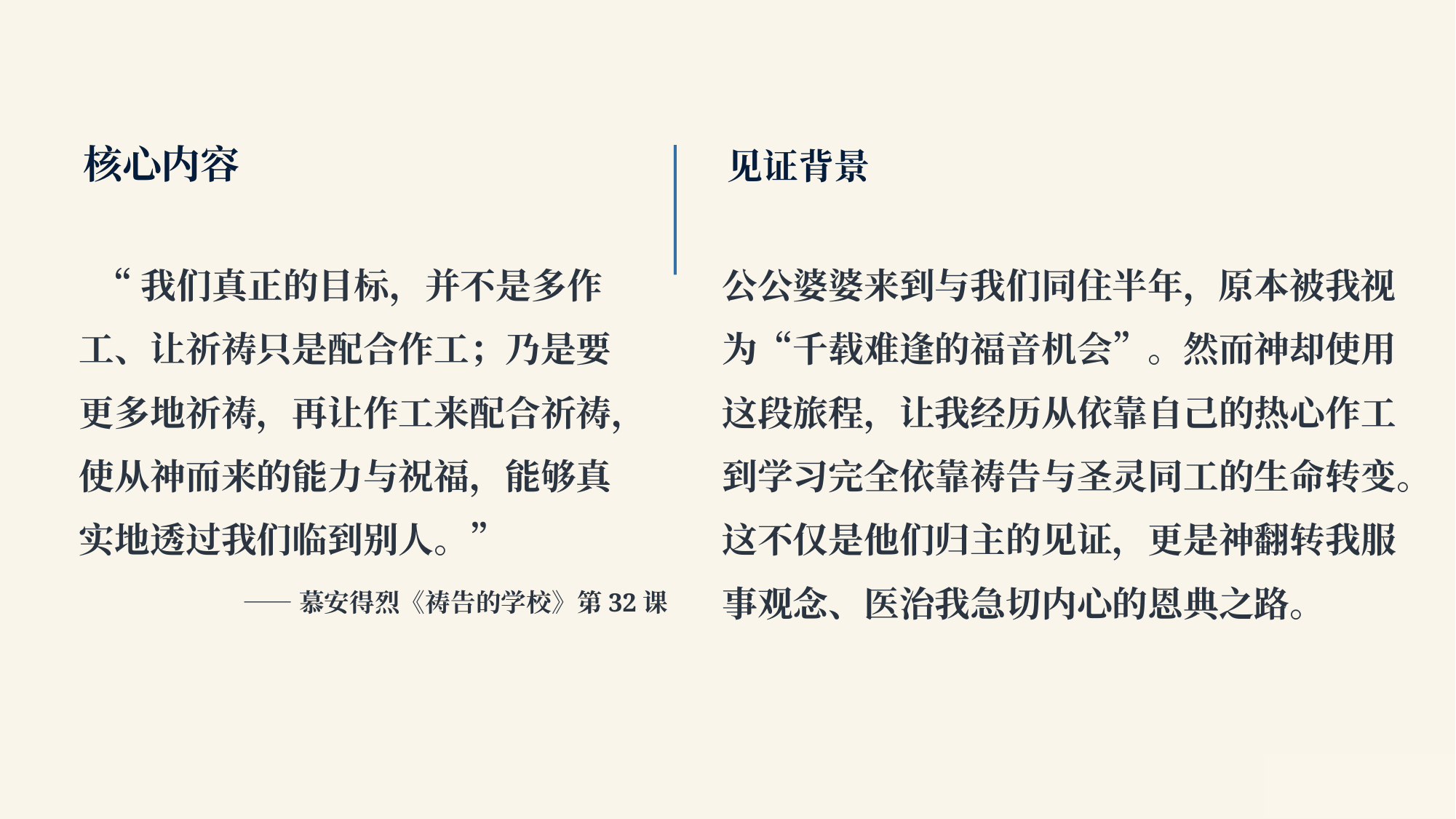

核心内容

见证背景
  “我们真正的目标，并不是多作工、让祈祷只是配合作工；乃是要更多地祈祷，再让作工来配合祈祷，使从神而来的能力与祝福，能够真实地透过我们临到别人。”

公公婆婆来到与我们同住半年，原本被我视为“千载难逢的福音机会”。然而神却使用这段旅程，让我经历从依靠自己的热心作工到学习完全依靠祷告与圣灵同工的生命转变。这不仅是他们归主的见证，更是神翻转我服事观念、医治我急切内心的恩典之路。

——慕安得烈《祷告的学校》第32课